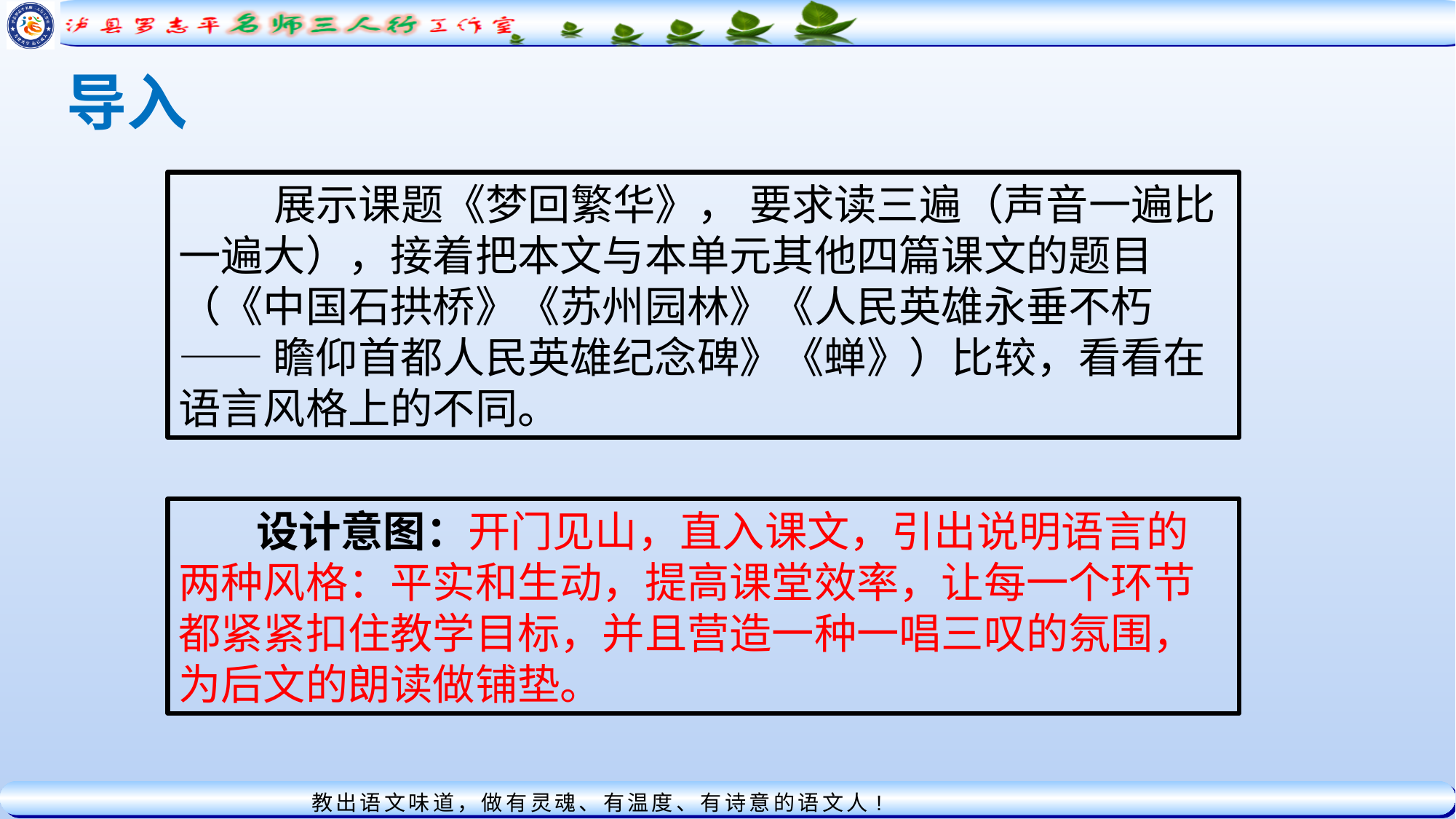

导入
         展示课题《梦回繁华》， 要求读三遍（声音一遍比一遍大），接着把本文与本单元其他四篇课文的题目（《中国石拱桥》《苏州园林》《人民英雄永垂不朽
——瞻仰首都人民英雄纪念碑》《蝉》）比较，看看在语言风格上的不同。
       设计意图：开门见山，直入课文，引出说明语言的两种风格：平实和生动，提高课堂效率，让每一个环节都紧紧扣住教学目标，并且营造一种一唱三叹的氛围，为后文的朗读做铺垫。